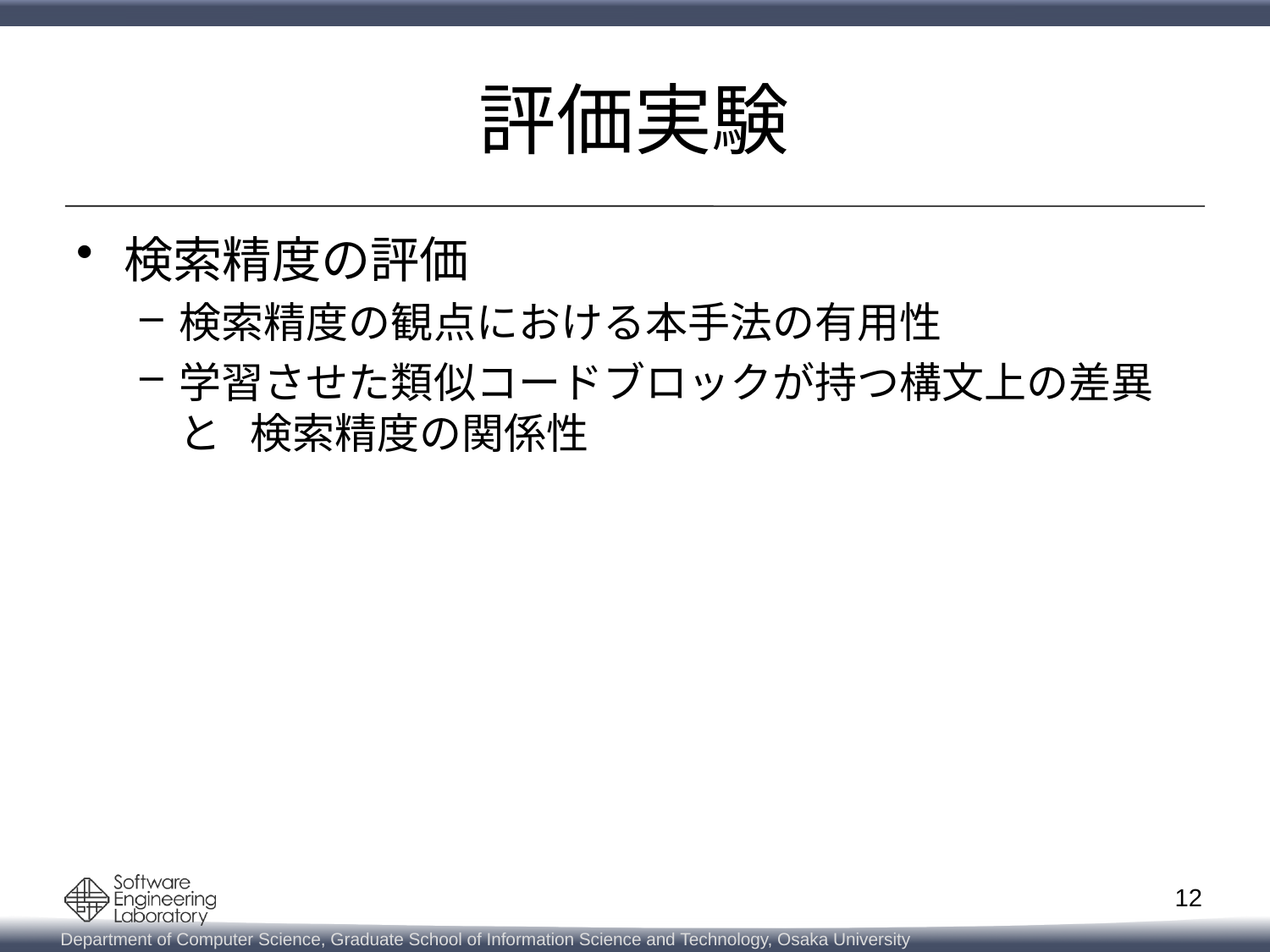

# 評価実験
検索精度の評価
検索精度の観点における本手法の有用性
学習させた類似コードブロックが持つ構文上の差異と   検索精度の関係性
12